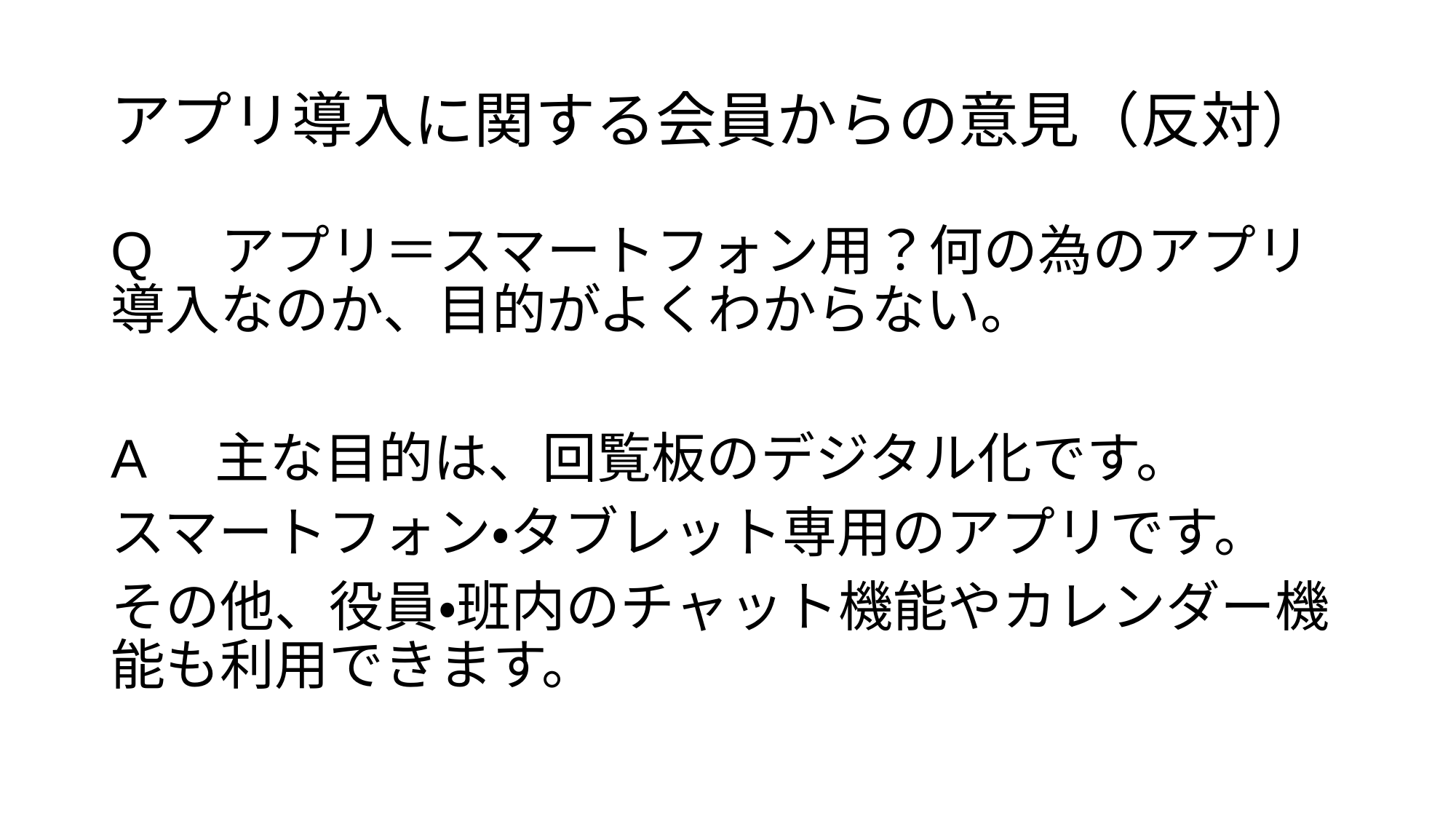

# アプリ導入に関する会員からの意見（反対）
Q　アプリ＝スマートフォン用？何の為のアプリ導入なのか、目的がよくわからない。

A　主な目的は、回覧板のデジタル化です。
スマートフォン・タブレット専用のアプリです。
その他、役員・班内のチャット機能やカレンダー機能も利用できます。